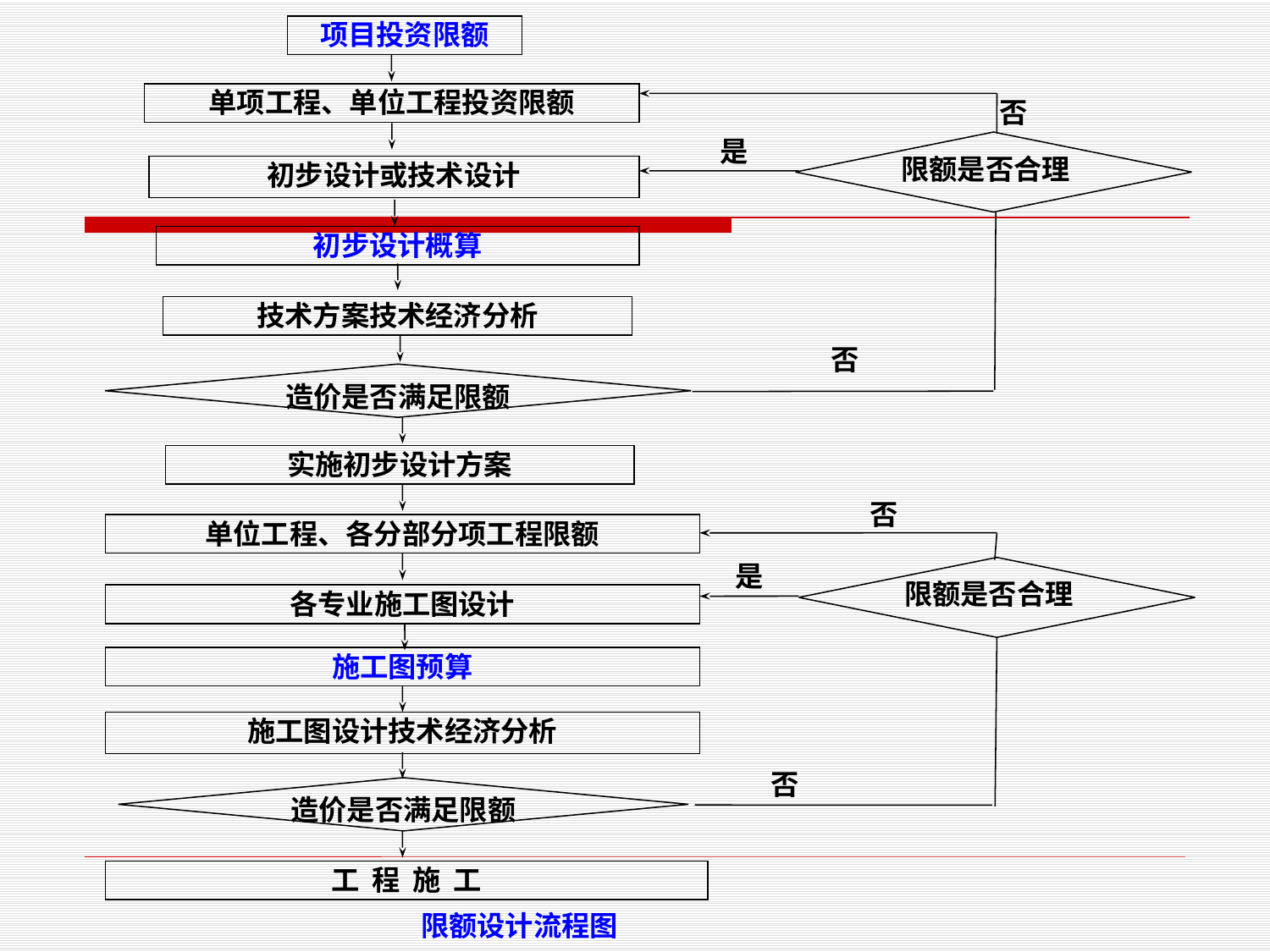

项目投资限额

单项工程、单位工程投资限额

否

是

限额是否合理
初步设计或技术设计

初步设计概算

技术方案技术经济分析
否

造价是否满足限额

实施初步设计方案
否

单位工程、各分部分项工程限额

是

限额是否合理
各专业施工图设计

施工图预算

施工图设计技术经济分析
否

造价是否满足限额

工  程  施  工
限额设计流程图